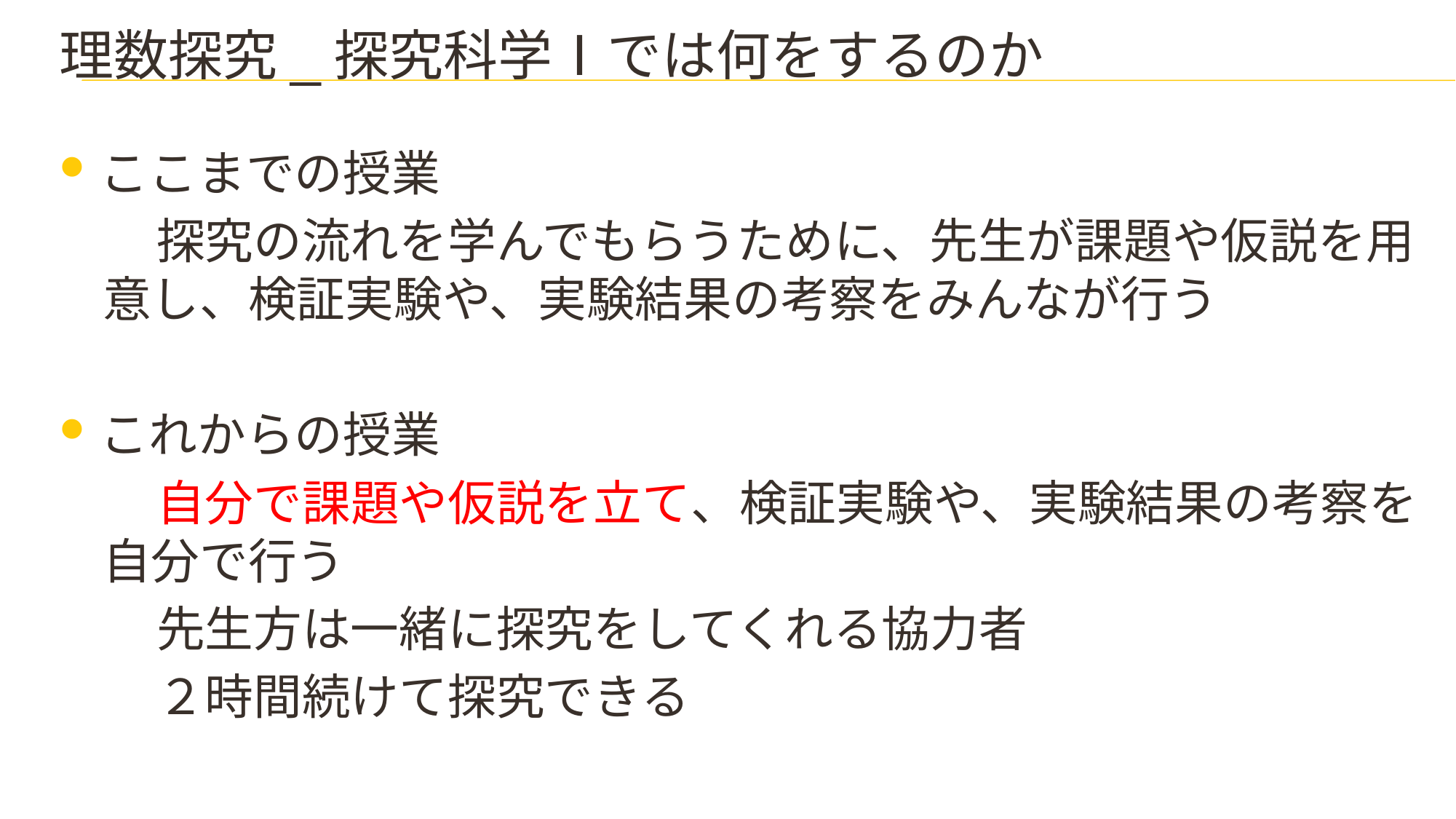

# 理数探究_探究科学Ⅰでは何をするのか
ここまでの授業
　　探究の流れを学んでもらうために、先生が課題や仮説を用意し、検証実験や、実験結果の考察をみんなが行う

これからの授業
　　自分で課題や仮説を立て、検証実験や、実験結果の考察を自分で行う
　　先生方は一緒に探究をしてくれる協力者
　　２時間続けて探究できる